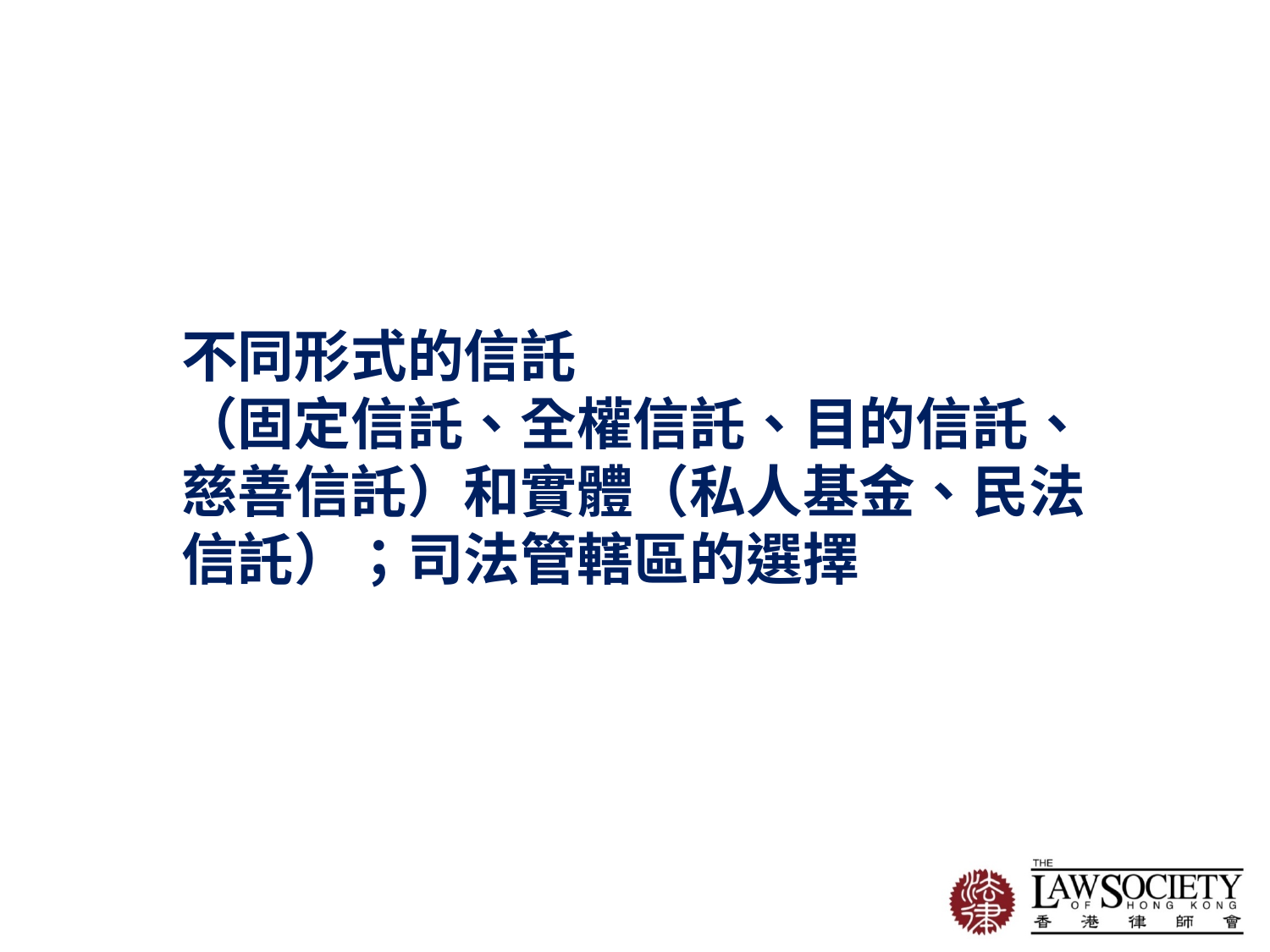

不同形式的信託
（固定信託、全權信託、目的信託、慈善信託）和實體（私人基金、民法信託）；司法管轄區的選擇